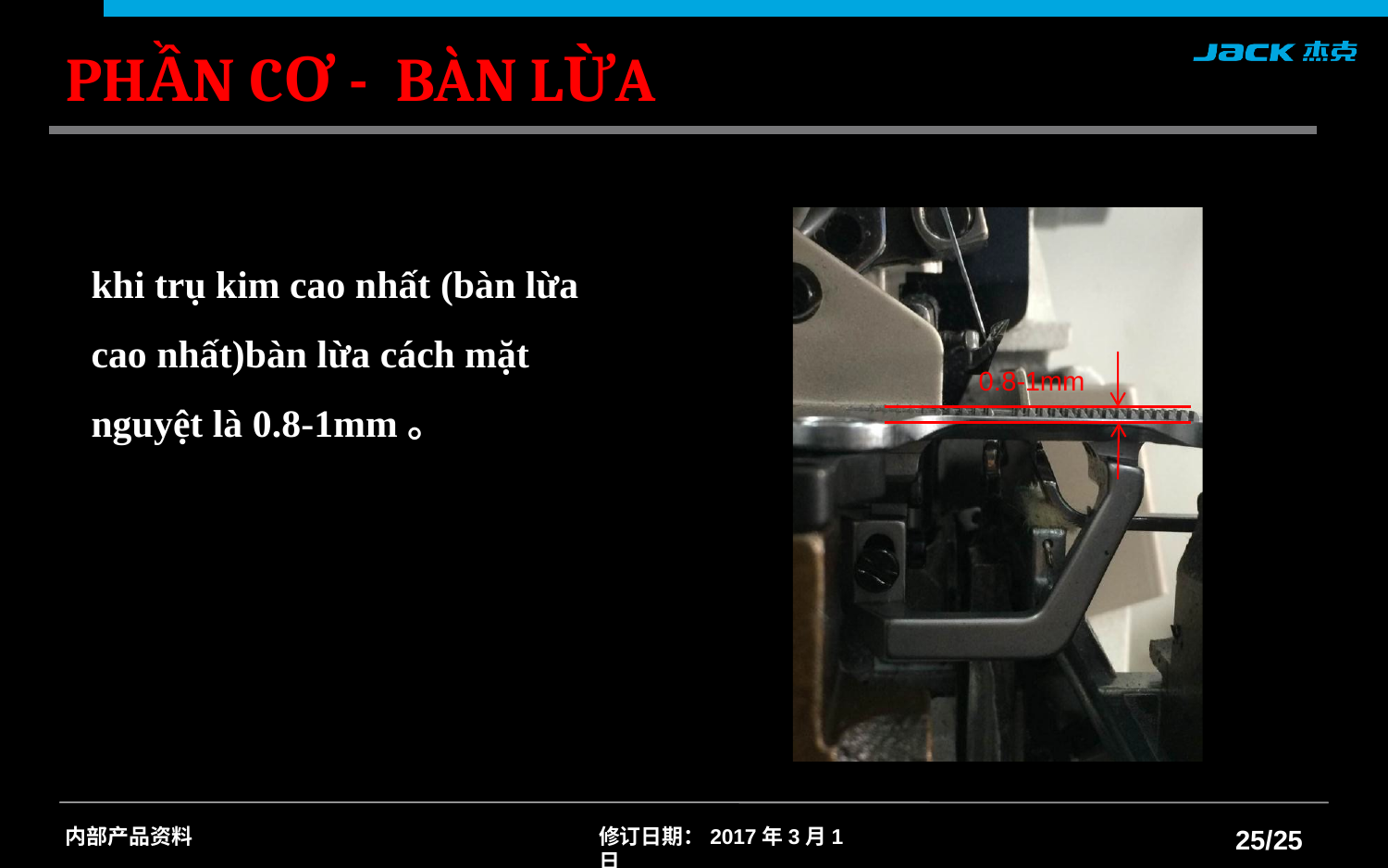

PHẦN CƠ -  BÀN LỪA

khi trụ kim cao nhất (bàn lừa cao nhất)bàn lừa cách mặt nguyệt là 0.8-1mm。

0.8-1mm

25/25
内部产品资料
修订日期：2017年3月1日